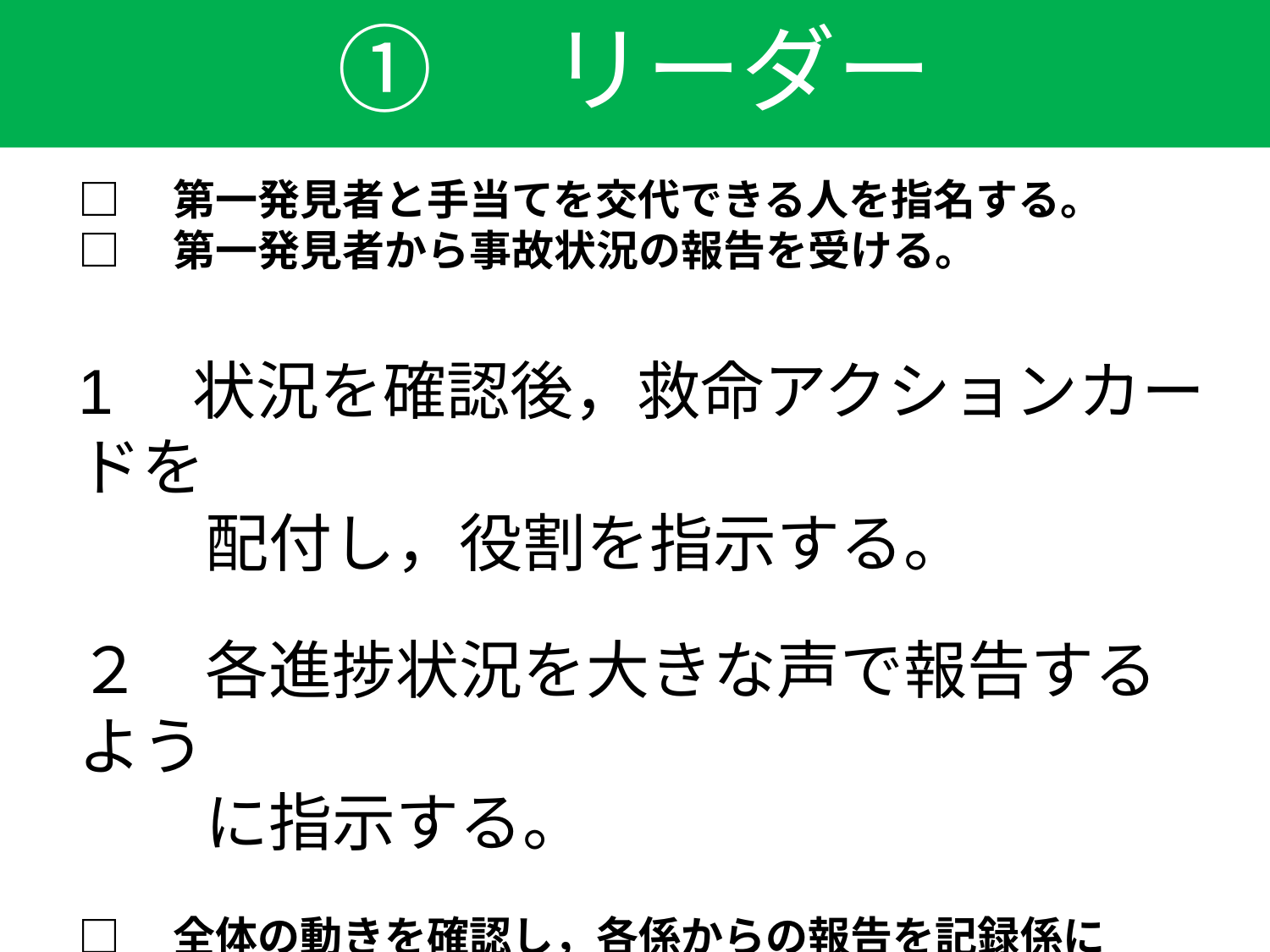

①　リーダー
□　第一発見者と手当てを交代できる人を指名する。
□　第一発見者から事故状況の報告を受ける。

1　状況を確認後，救命アクションカードを
　　配付し，役割を指示する。

２　各進捗状況を大きな声で報告するよう
　　に指示する。

□　全体の動きを確認し，各係からの報告を記録係に
　　記録させる。